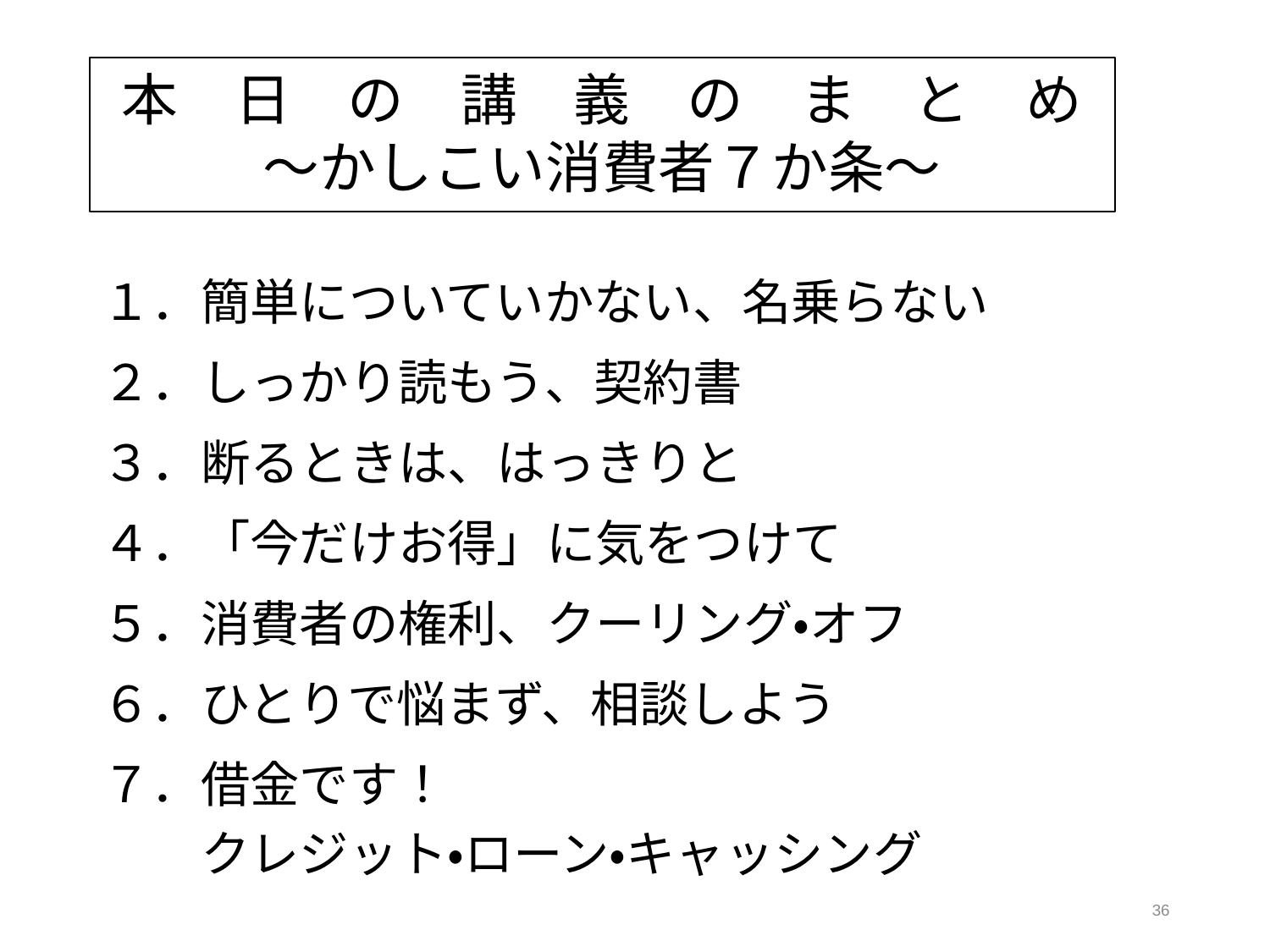

本　日　の　講　義　の　ま　と　め
～かしこい消費者７か条～

１．簡単についていかない、名乗らない
２．しっかり読もう、契約書
３．断るときは、はっきりと
４．「今だけお得」に気をつけて
５．消費者の権利、クーリング・オフ
６．ひとりで悩まず、相談しよう
７．借金です！
　　クレジット・ローン・キャッシング

36